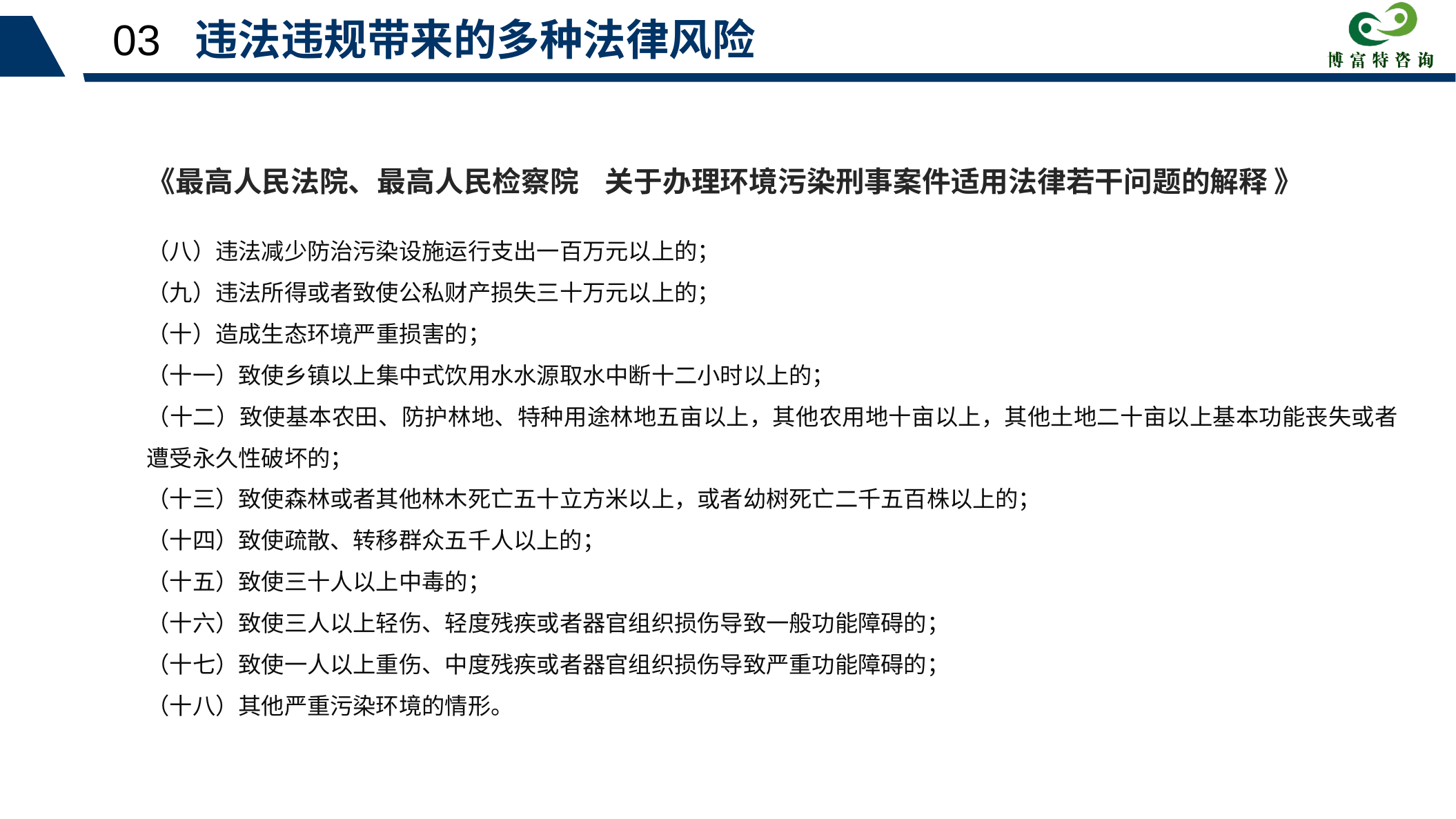

03  违法违规带来的多种法律风险

《最高人民法院、最高人民检察院    关于办理环境污染刑事案件适用法律若干问题的解释 》
（八）违法减少防治污染设施运行支出一百万元以上的；
（九）违法所得或者致使公私财产损失三十万元以上的；
（十）造成生态环境严重损害的；
（十一）致使乡镇以上集中式饮用水水源取水中断十二小时以上的；
（十二）致使基本农田、防护林地、特种用途林地五亩以上，其他农用地十亩以上，其他土地二十亩以上基本功能丧失或者遭受永久性破坏的；
（十三）致使森林或者其他林木死亡五十立方米以上，或者幼树死亡二千五百株以上的；
（十四）致使疏散、转移群众五千人以上的；
（十五）致使三十人以上中毒的；
（十六）致使三人以上轻伤、轻度残疾或者器官组织损伤导致一般功能障碍的；
（十七）致使一人以上重伤、中度残疾或者器官组织损伤导致严重功能障碍的；
（十八）其他严重污染环境的情形。